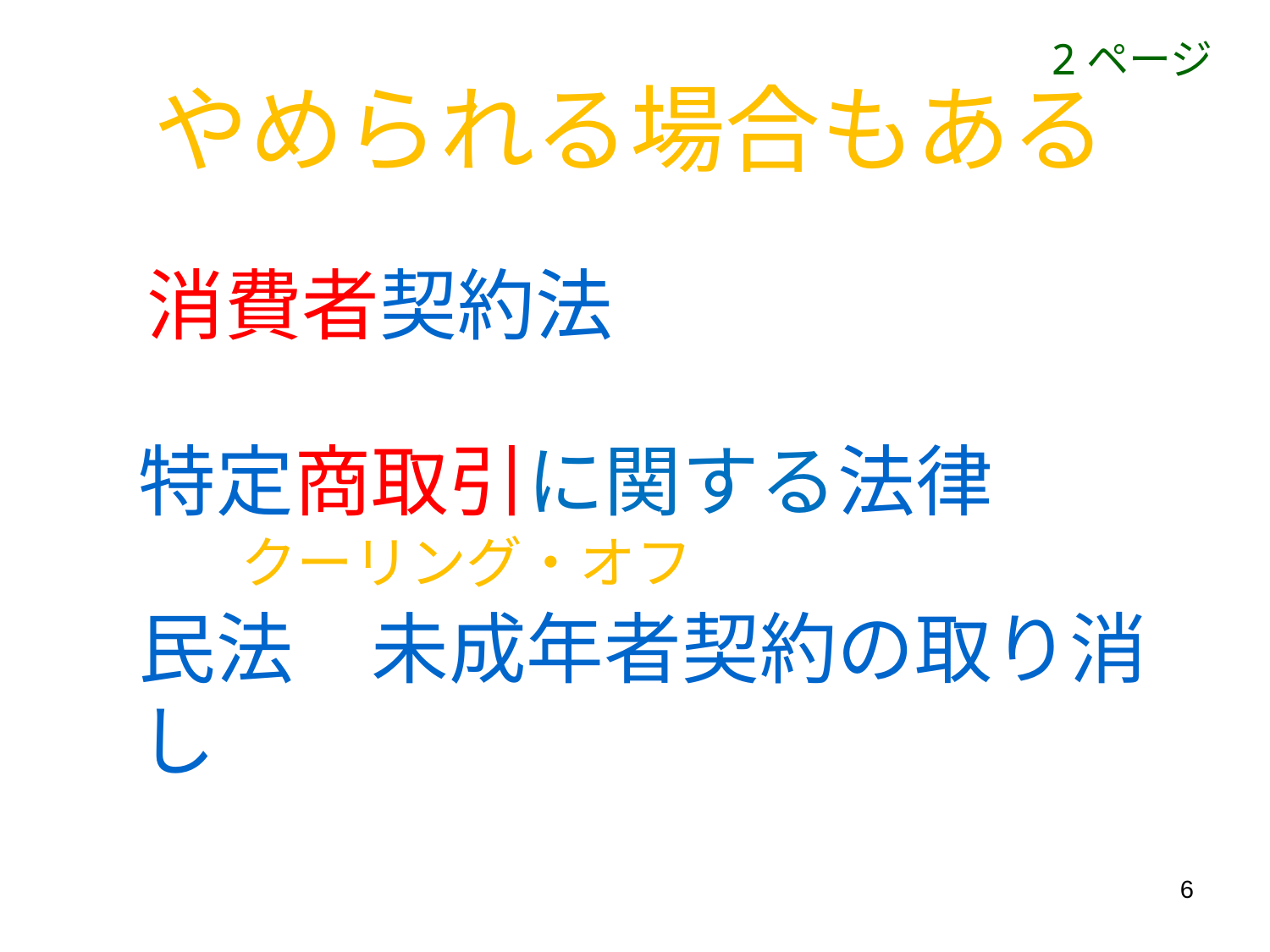

2ページ
やめられる場合もある
消費者契約法
特定商取引に関する法律
クーリング・オフ
民法　未成年者契約の取り消し
6